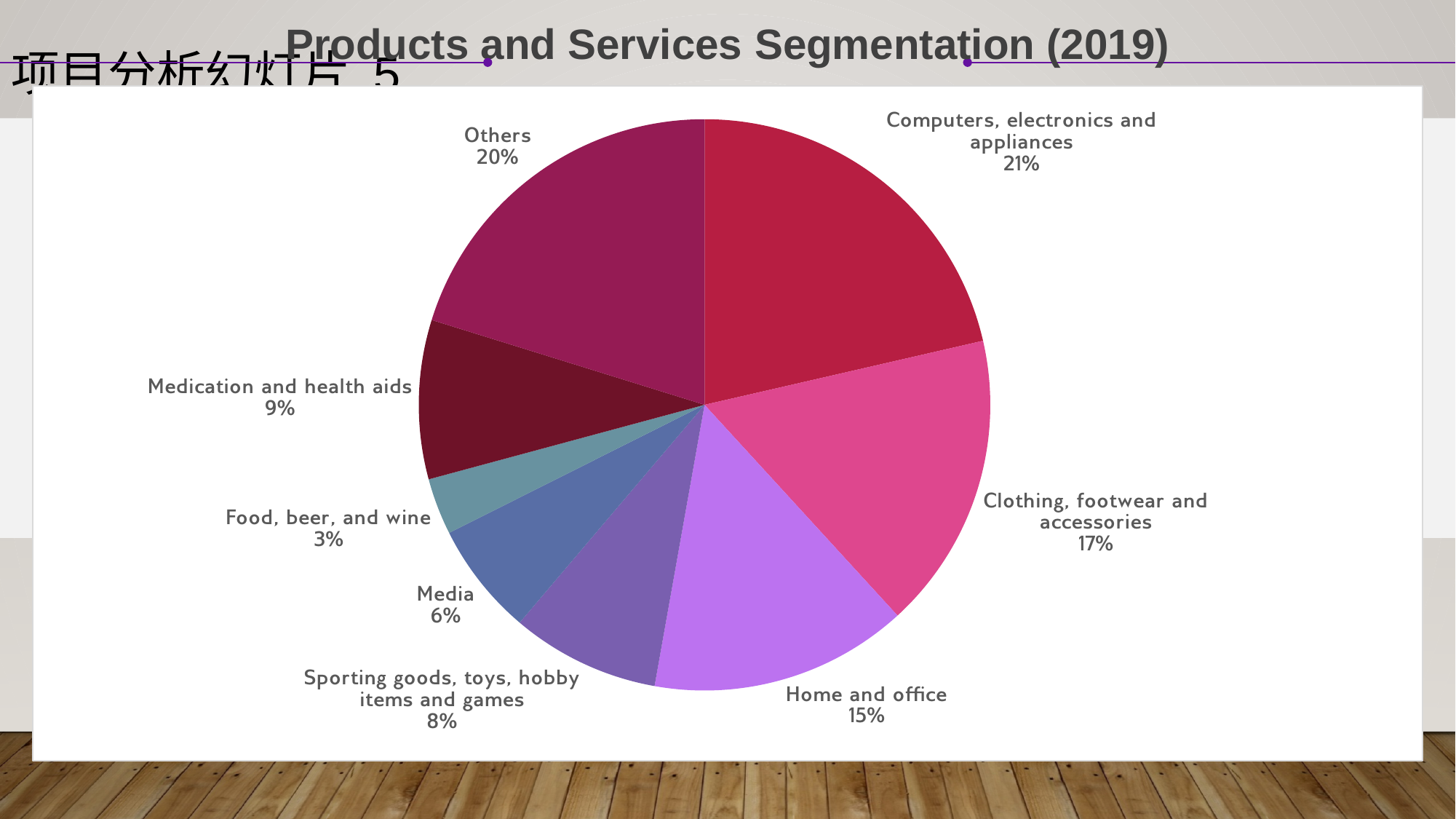

Products and Services Segmentation (2019)
项目分析幻灯片 5

### Chart

| Category |  |
|---|---|
| Computers, electronics and appliances | 0.21400000000000002 |
| Clothing, footwear and accessories | 0.168 |
| Home and office | 0.14600000000000002 |
| Sporting goods, toys, hobby items and games | 0.08400000000000002 |
| Media | 0.06400000000000002 |
| Food, beer, and wine | 0.03200000000000001 |
| Medication and health aids | 0.09000000000000001 |
| Others | 0.202 |